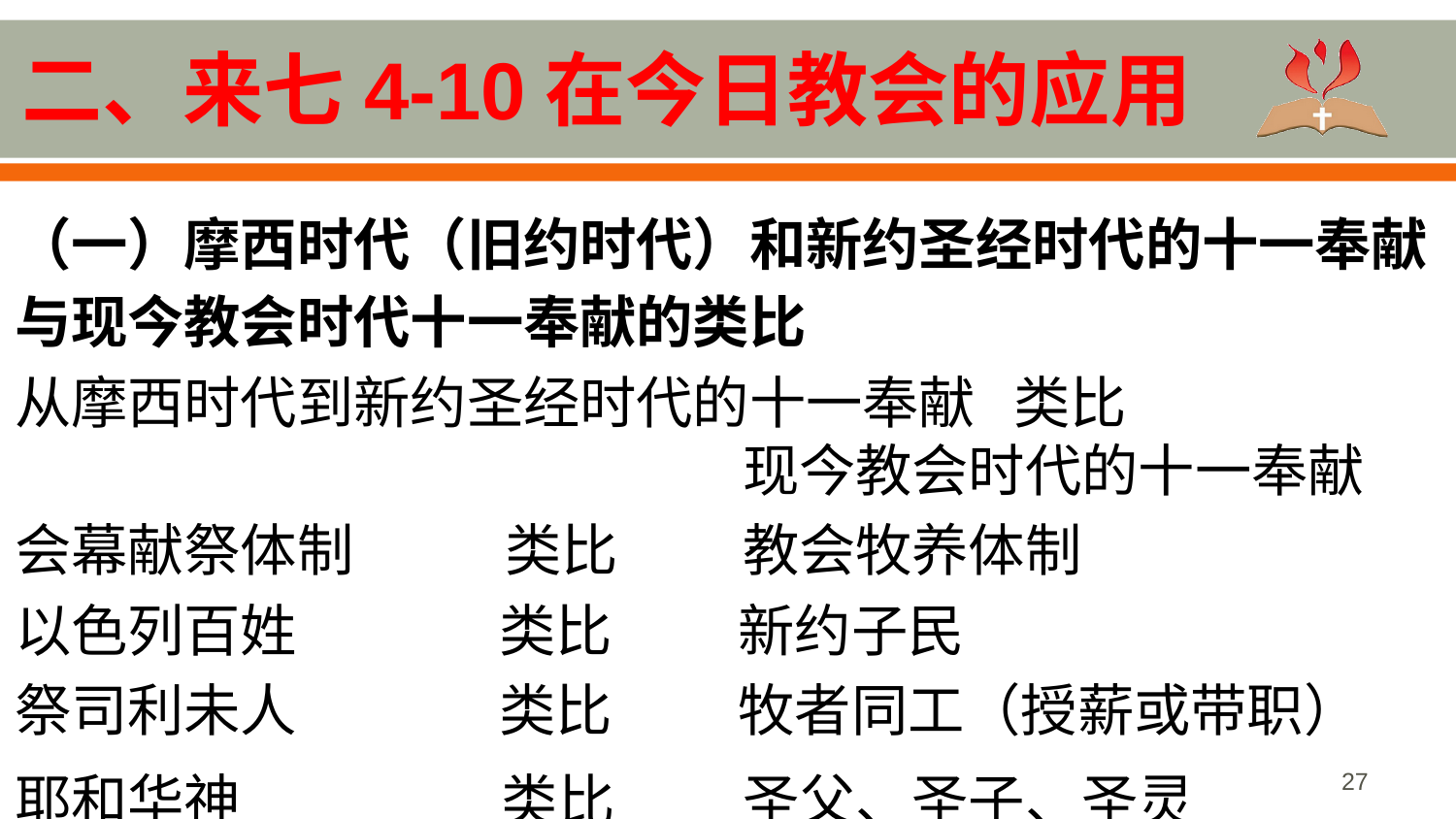

# 二、来七4-10在今日教会的应用
（一）摩西时代（旧约时代）和新约圣经时代的十一奉献与现今教会时代十一奉献的类比
从摩西时代到新约圣经时代的十一奉献   类比
					现今教会时代的十一奉献
会幕献祭体制            类比	教会牧养体制
以色列百姓                类比          新约子民
祭司利未人                类比          牧者同工（授薪或带职）
耶和华神		    类比	圣父、圣子、圣灵

27